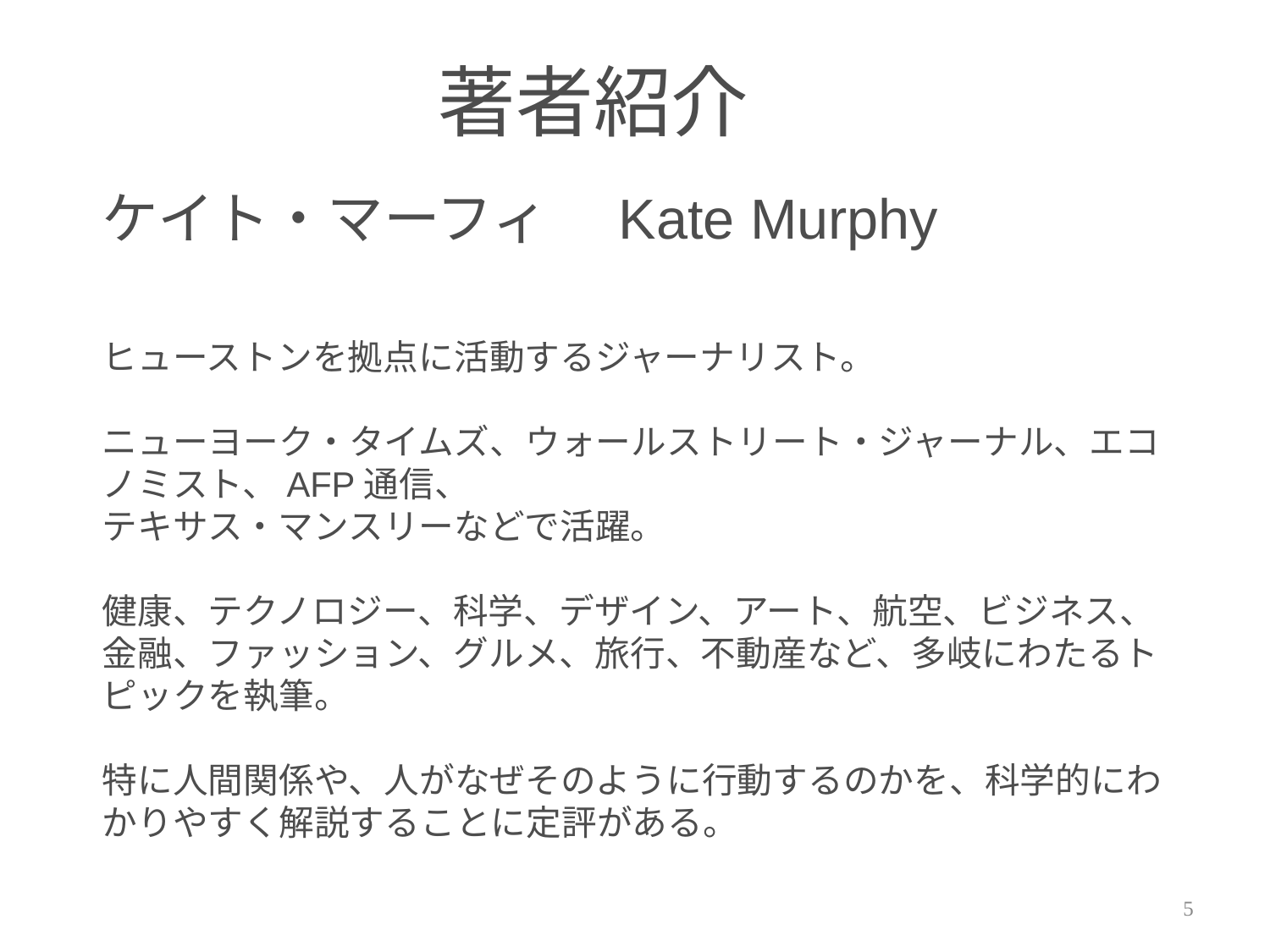

# 著者紹介
ケイト・マーフィ　Kate Murphy

ヒューストンを拠点に活動するジャーナリスト。

ニューヨーク・タイムズ、ウォールストリート・ジャーナル、エコノミスト、AFP通信、
テキサス・マンスリーなどで活躍。

健康、テクノロジー、科学、デザイン、アート、航空、ビジネス、金融、ファッション、グルメ、旅行、不動産など、多岐にわたるトピックを執筆。

特に人間関係や、人がなぜそのように行動するのかを、科学的にわかりやすく解説することに定評がある。

5